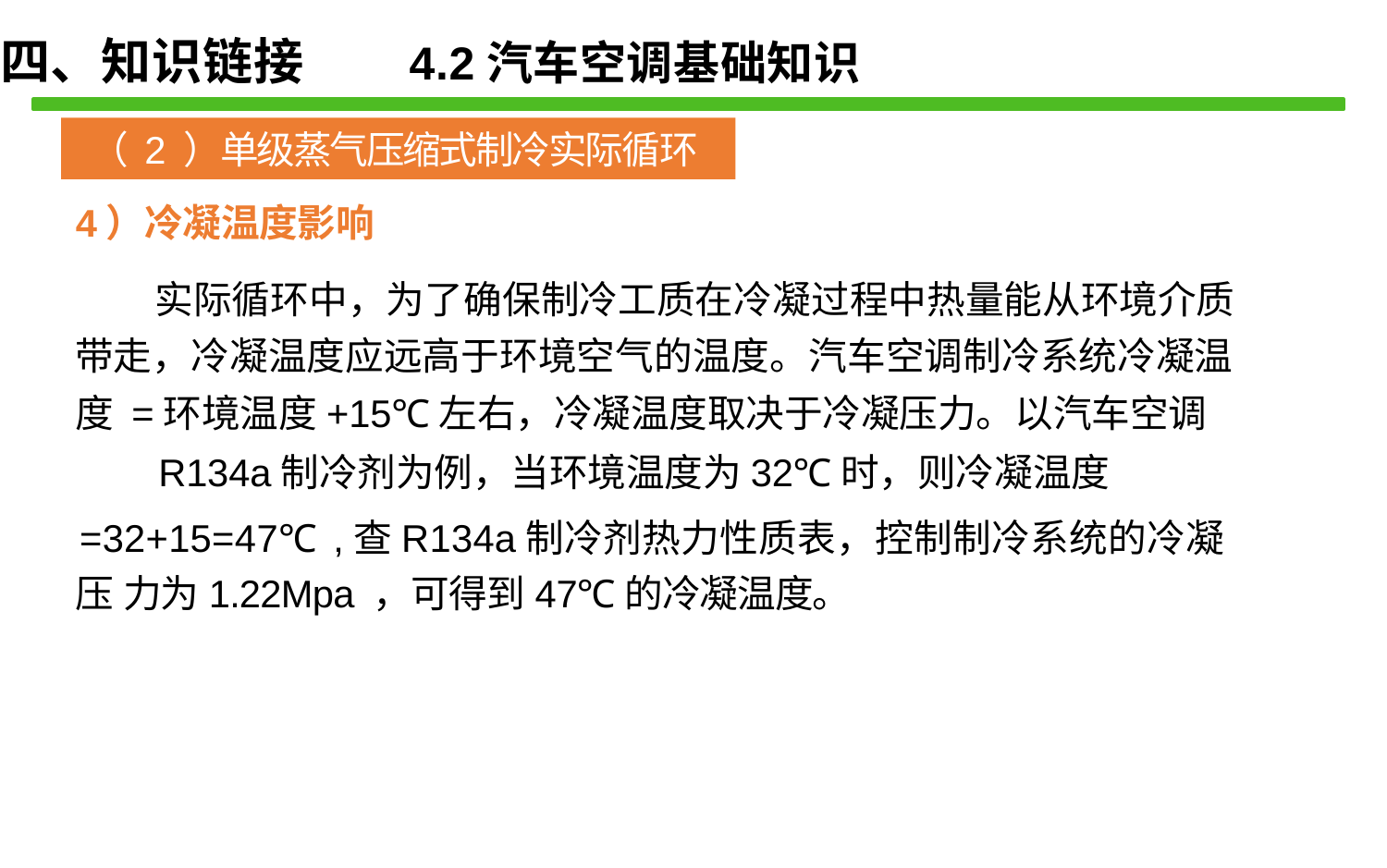

四、知识链接       4.2汽车空调基础知识

（ 2 ）单级蒸气压缩式制冷实际循环

4）冷凝温度影响
实际循环中，为了确保制冷工质在冷凝过程中热量能从环境介质   带走，冷凝温度应远高于环境空气的温度。汽车空调制冷系统冷凝温   度 =环境温度+15℃左右，冷凝温度取决于冷凝压力。以汽车空调
R134a制冷剂为例，当环境温度为32℃时，则冷凝温度
=32+15=47℃ ,查R134a制冷剂热力性质表，控制制冷系统的冷凝压 力为1.22Mpa ，可得到47℃的冷凝温度。